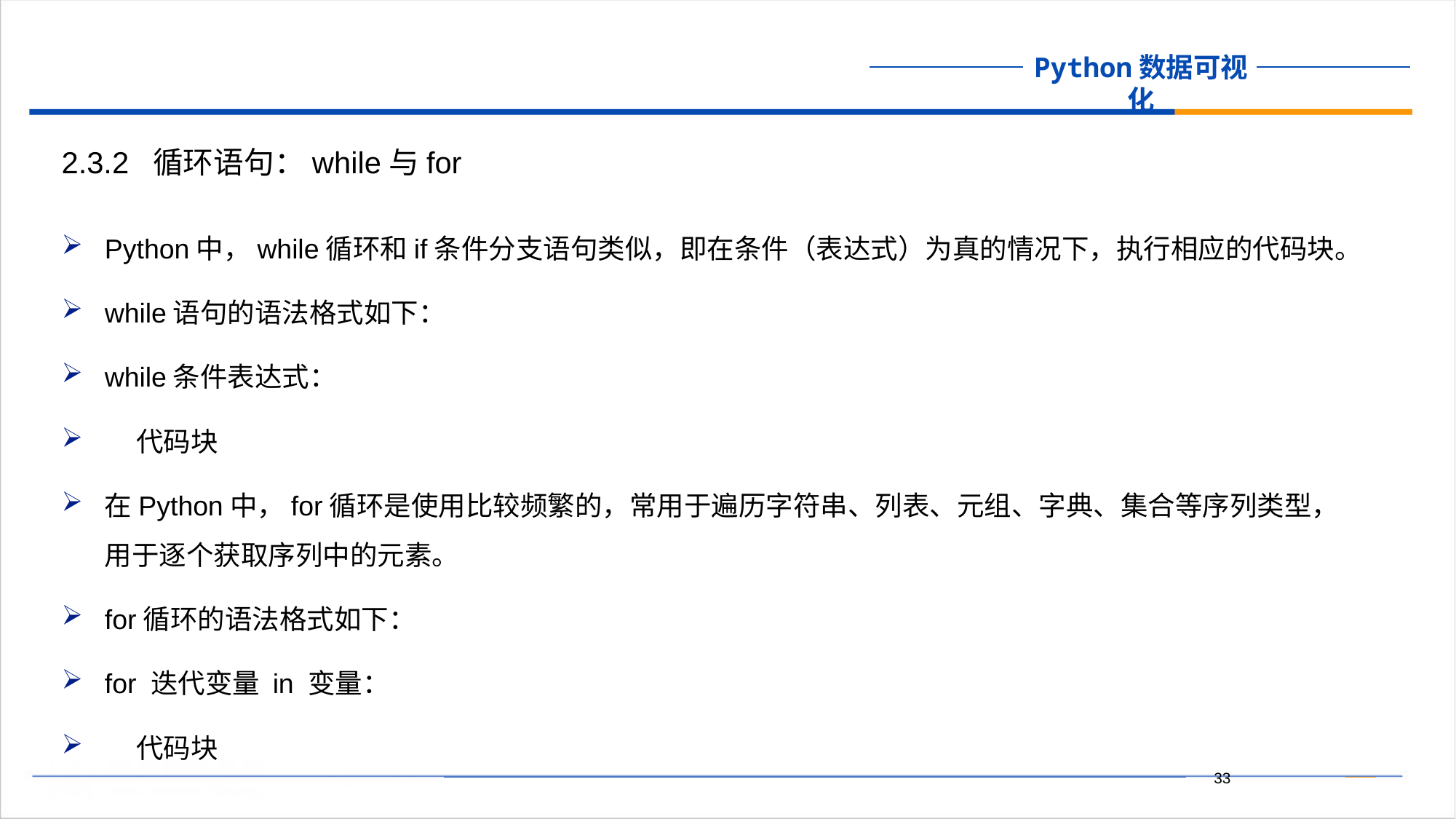

2.3.2  循环语句：while与for
Python中，while循环和if条件分支语句类似，即在条件（表达式）为真的情况下，执行相应的代码块。
while语句的语法格式如下：
while条件表达式：
    代码块
在Python中，for循环是使用比较频繁的，常用于遍历字符串、列表、元组、字典、集合等序列类型，用于逐个获取序列中的元素。
for循环的语法格式如下：
for 迭代变量 in 变量：
    代码块